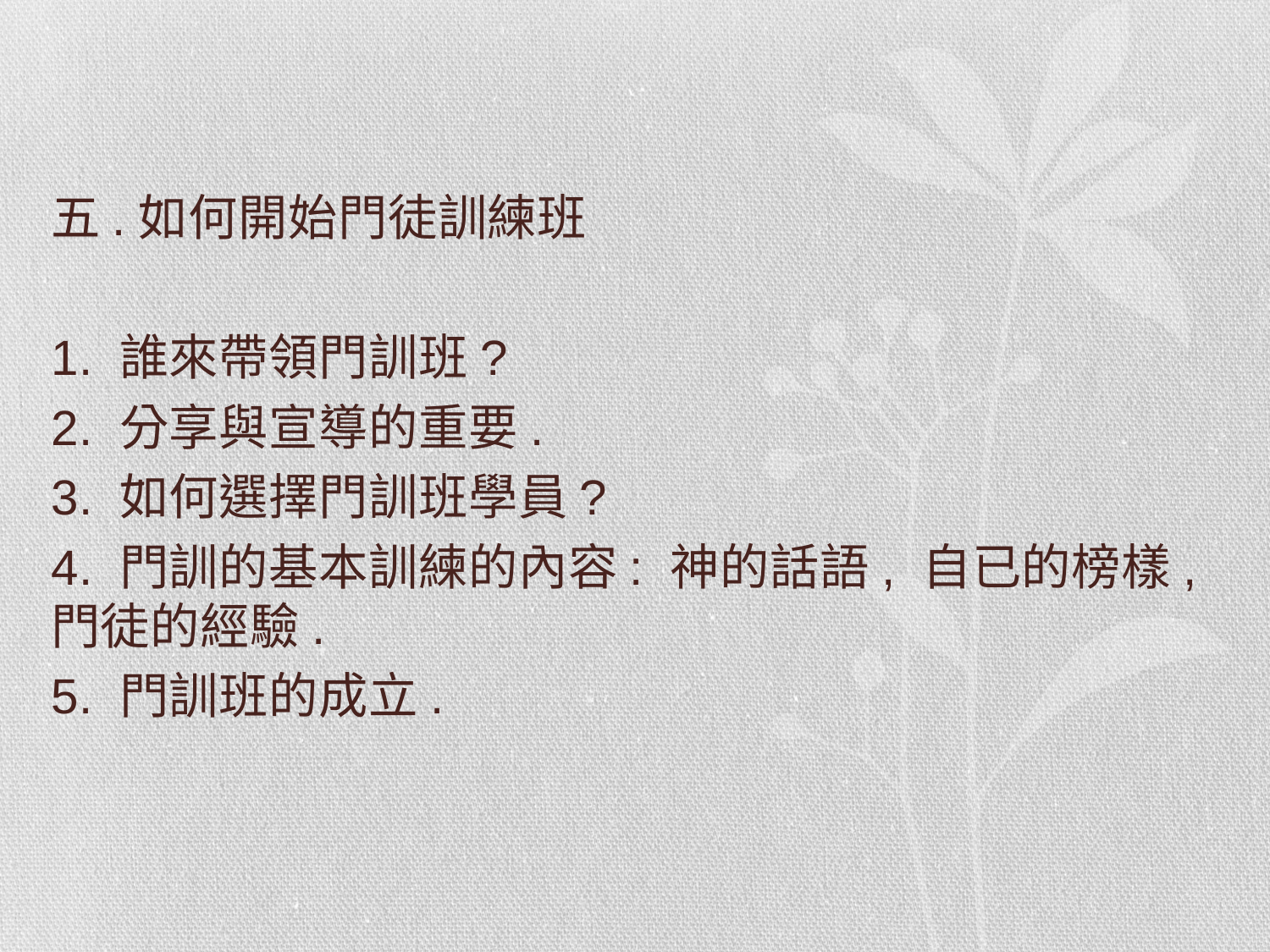

#
五.如何開始門徒訓練班

1. 誰來帶領門訓班?
2. 分享與宣導的重要.
3. 如何選擇門訓班學員?
4. 門訓的基本訓練的內容: 神的話語, 自已的榜樣, 門徒的經驗.
5. 門訓班的成立.